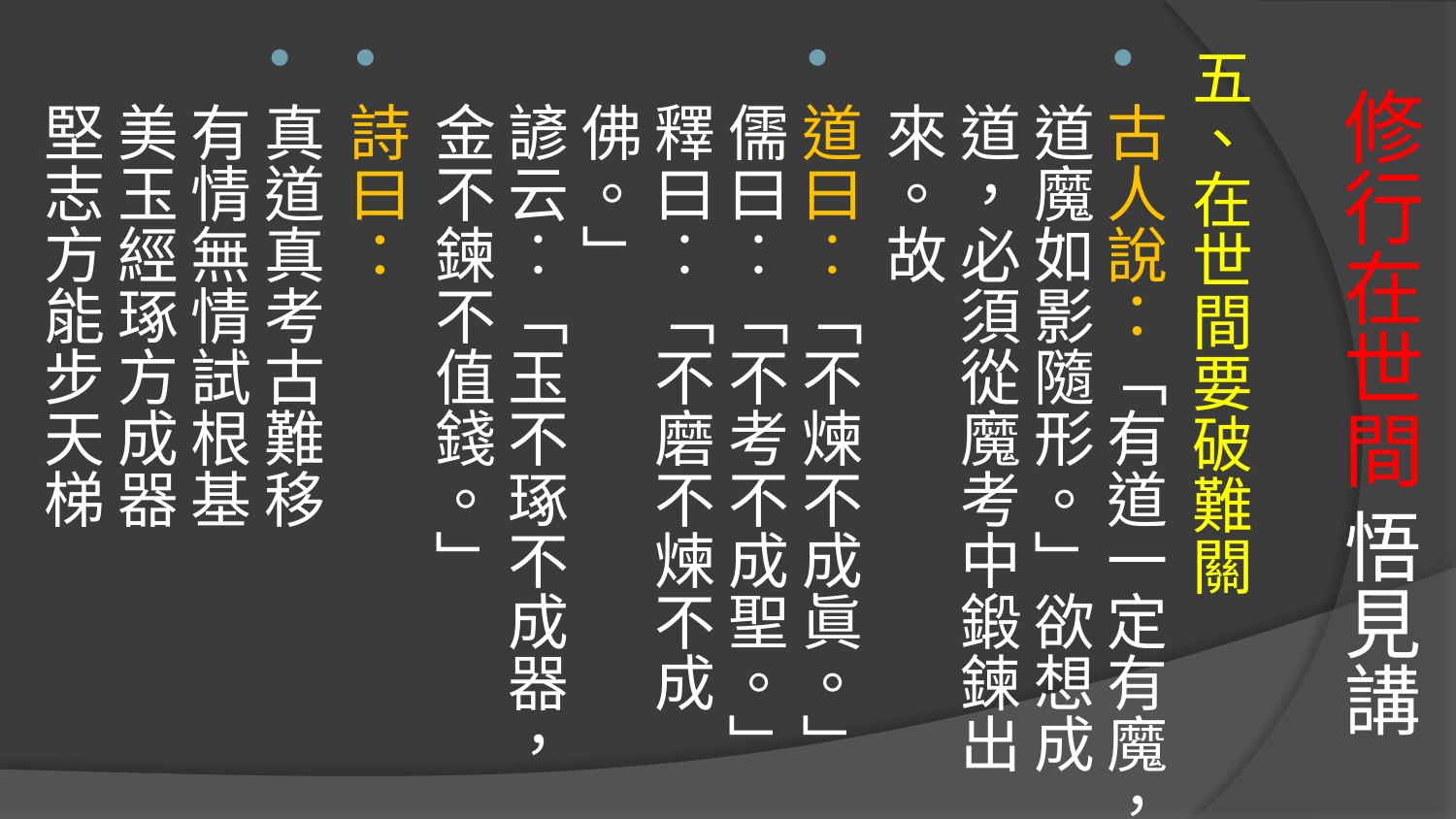

五、在世間要破難關
古人說：「有道一定有魔，道魔如影隨形。」欲想成道，必須從魔考中鍛鍊出來。故
道曰︰「不煉不成眞。」
儒曰︰「不考不成聖。」
釋曰︰「不磨不煉不成佛。」
諺云︰「玉不琢不成器，金不鍊不值錢。」
詩曰：
真道真考古難移 
有情無情試根基 
美玉經琢方成器 
堅志方能步天梯
# 修行在世間 悟見講